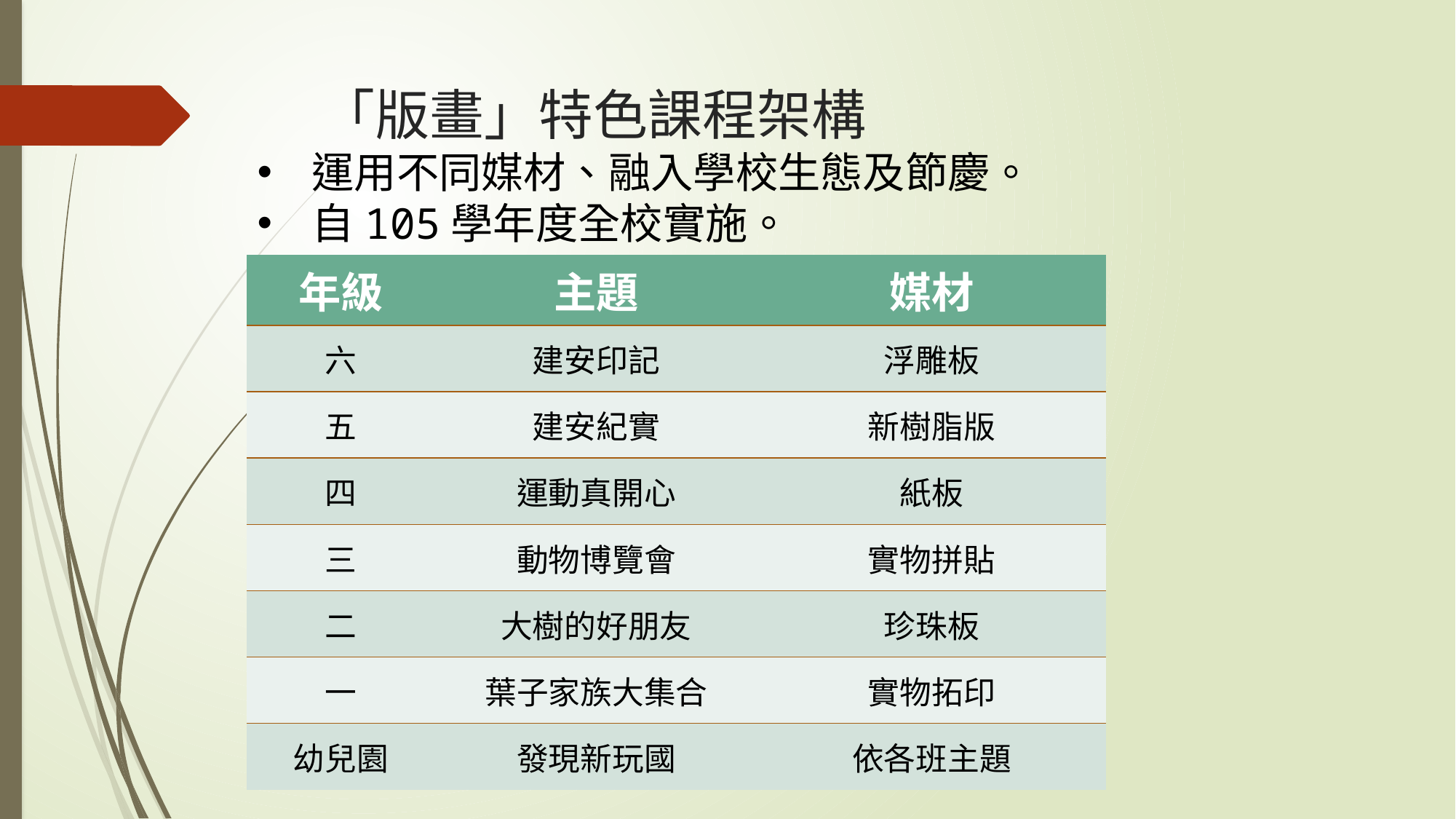

# 「版畫」特色課程架構
運用不同媒材、融入學校生態及節慶。
自105學年度全校實施。
| 年級 | 主題 | 媒材 |
| --- | --- | --- |
| 六 | 建安印記 | 浮雕板 |
| 五 | 建安紀實 | 新樹脂版 |
| 四 | 運動真開心 | 紙板 |
| 三 | 動物博覽會 | 實物拼貼 |
| 二 | 大樹的好朋友 | 珍珠板 |
| 一 | 葉子家族大集合 | 實物拓印 |
| 幼兒園 | 發現新玩國 | 依各班主題 |